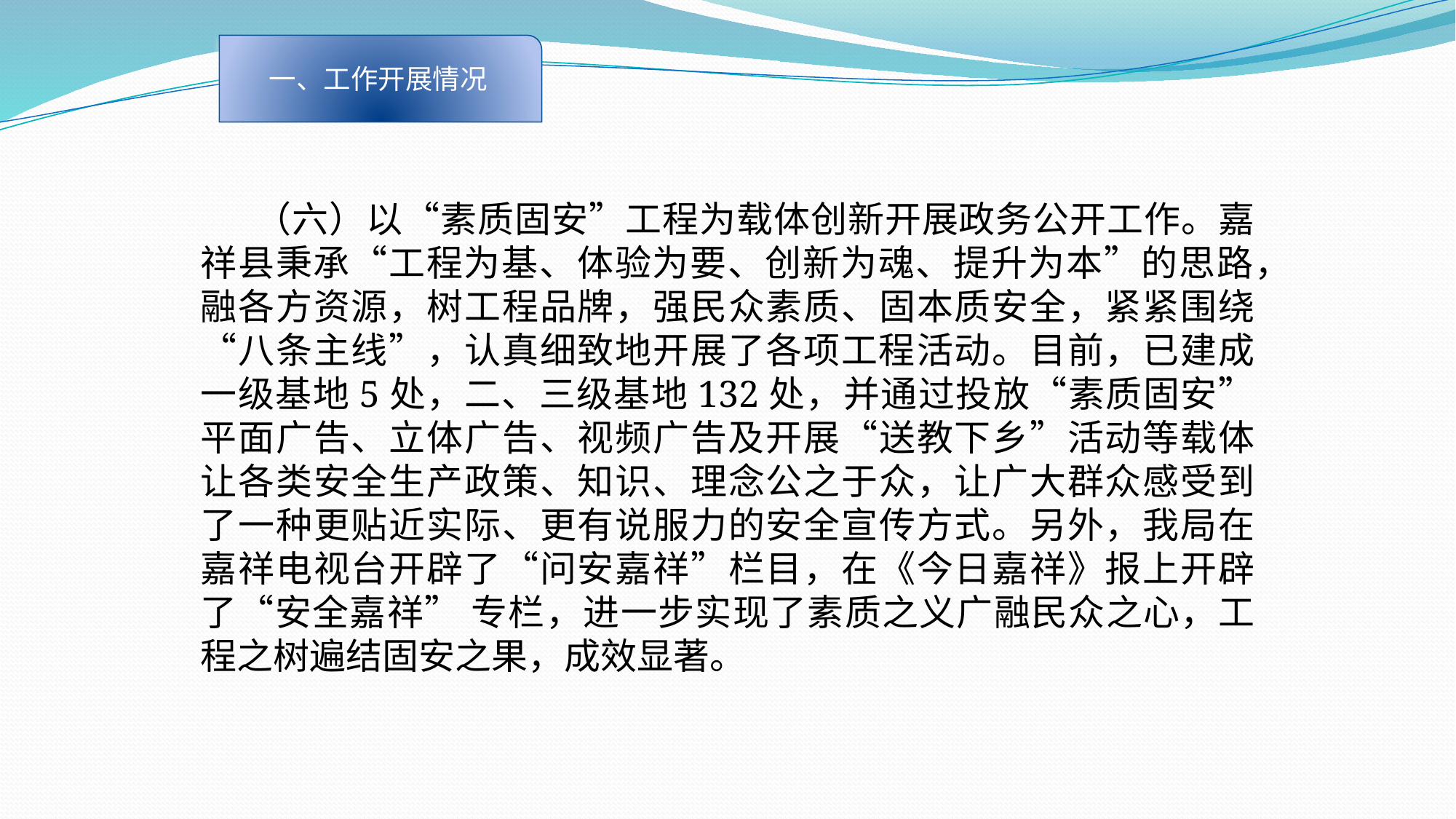

一、工作开展情况
（六）以“素质固安”工程为载体创新开展政务公开工作。嘉祥县秉承“工程为基、体验为要、创新为魂、提升为本”的思路，融各方资源，树工程品牌，强民众素质、固本质安全，紧紧围绕“八条主线”，认真细致地开展了各项工程活动。目前，已建成一级基地5处，二、三级基地132处，并通过投放“素质固安”平面广告、立体广告、视频广告及开展“送教下乡”活动等载体让各类安全生产政策、知识、理念公之于众，让广大群众感受到了一种更贴近实际、更有说服力的安全宣传方式。另外，我局在嘉祥电视台开辟了“问安嘉祥”栏目，在《今日嘉祥》报上开辟了“安全嘉祥” 专栏，进一步实现了素质之义广融民众之心，工程之树遍结固安之果，成效显著。